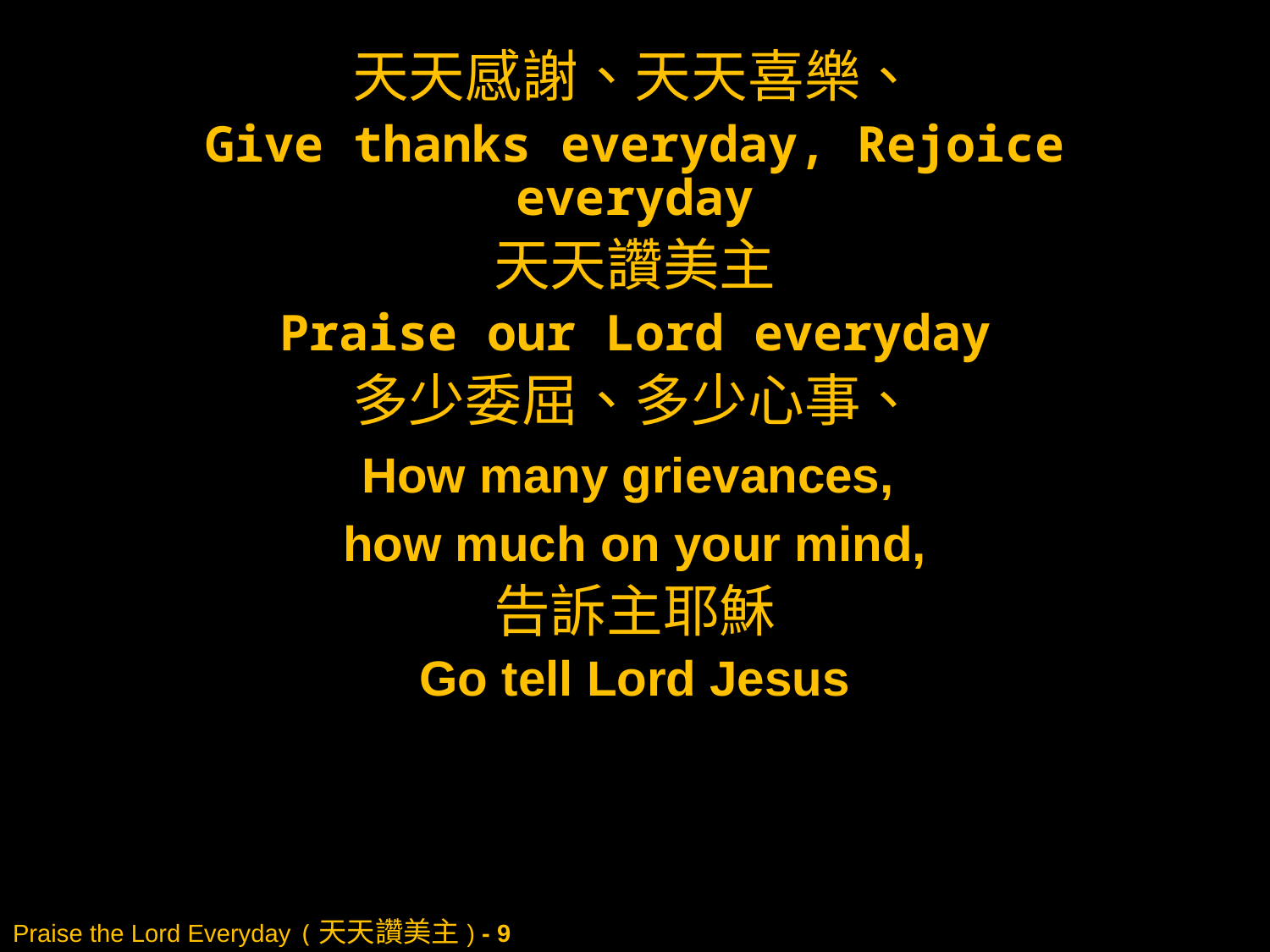

天天感謝、天天喜樂、
Give thanks everyday, Rejoice everyday
天天讚美主
Praise our Lord everyday
多少委屈、多少心事、
How many grievances,
how much on your mind,
告訴主耶穌
Go tell Lord Jesus

# Praise the Lord Everyday (天天讚美主) - 9